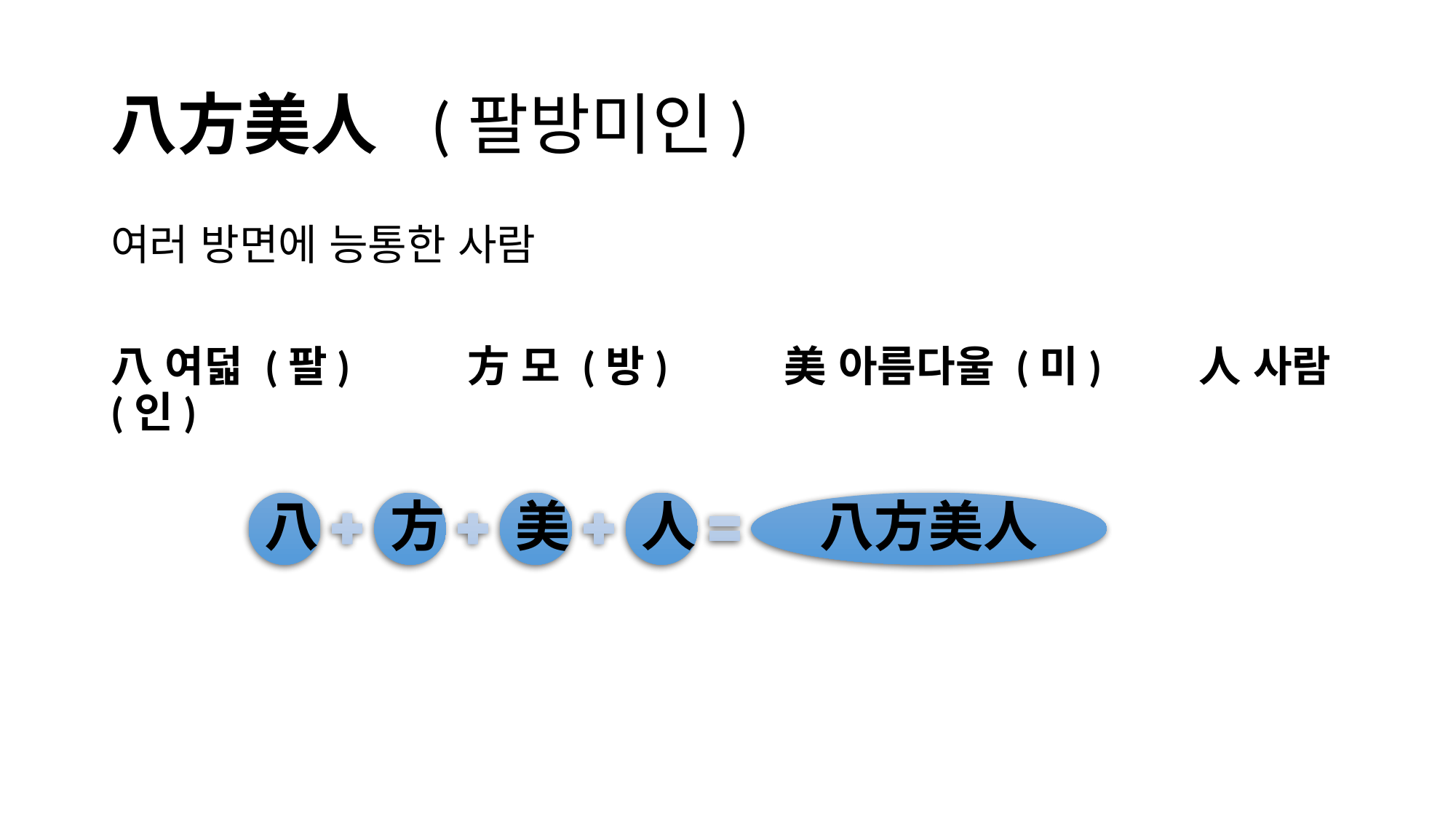

# 八方美人  (팔방미인)
여러 방면에 능통한 사람

八 여덟 (팔)           方 모 (방)           美 아름다울 (미)         人 사람 (인)

八

方

美

人

八方美人